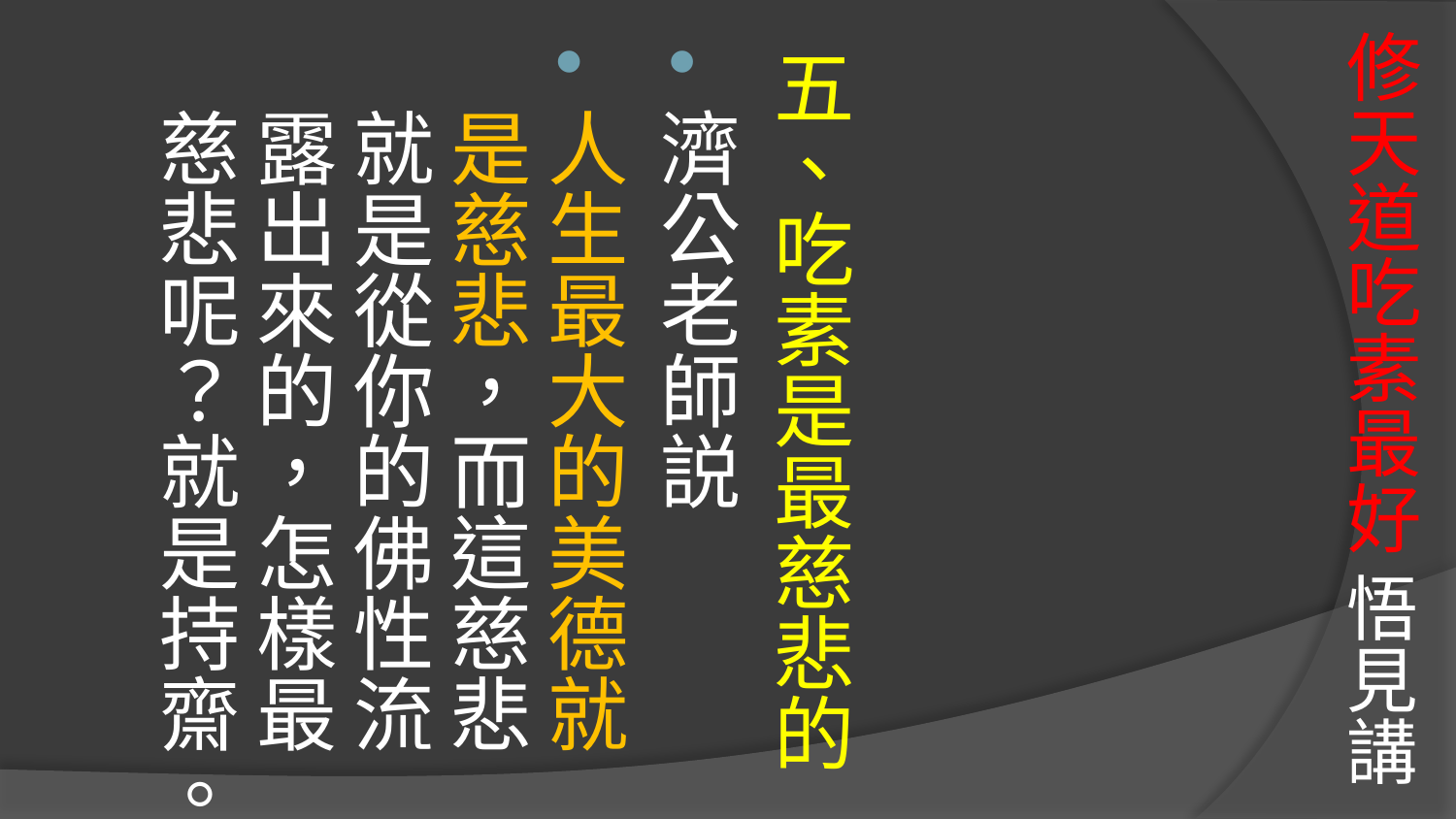

# 修天道吃素最好 悟見講
五、吃素是最慈悲的
濟公老師説
人生最大的美德就是慈悲，而這慈悲就是從你的佛性流露出來的，怎樣最慈悲呢？就是持齋。